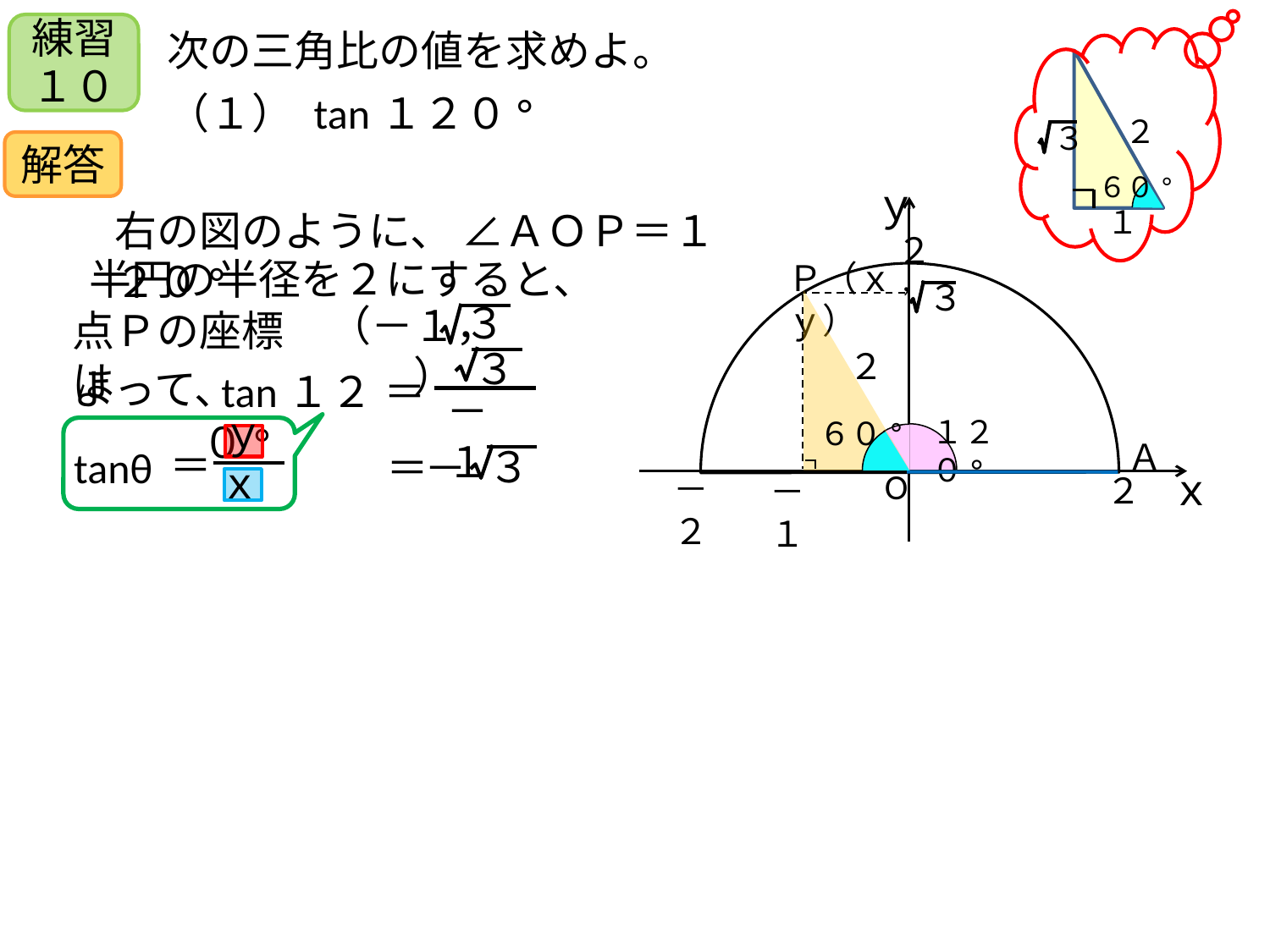

練習１０
次の三角比の値を求めよ。

２
３

６０°

１
 （１） tan１２０°
解答
ｙ
２

Ａ
ｘ
O
－２
２
右の図のように、 ∠ＡＯＰ＝１２０°
　半円の半径を２にすると、
Ｐ（ｘ,ｙ）
３

６０°

（－１，　　）
３

点Ｐの座標は
３
＝
－１

２
よって、
  tan１２０°
１２０°
ｙ

＝
tanθ
ｘ

３
－
＝

－１